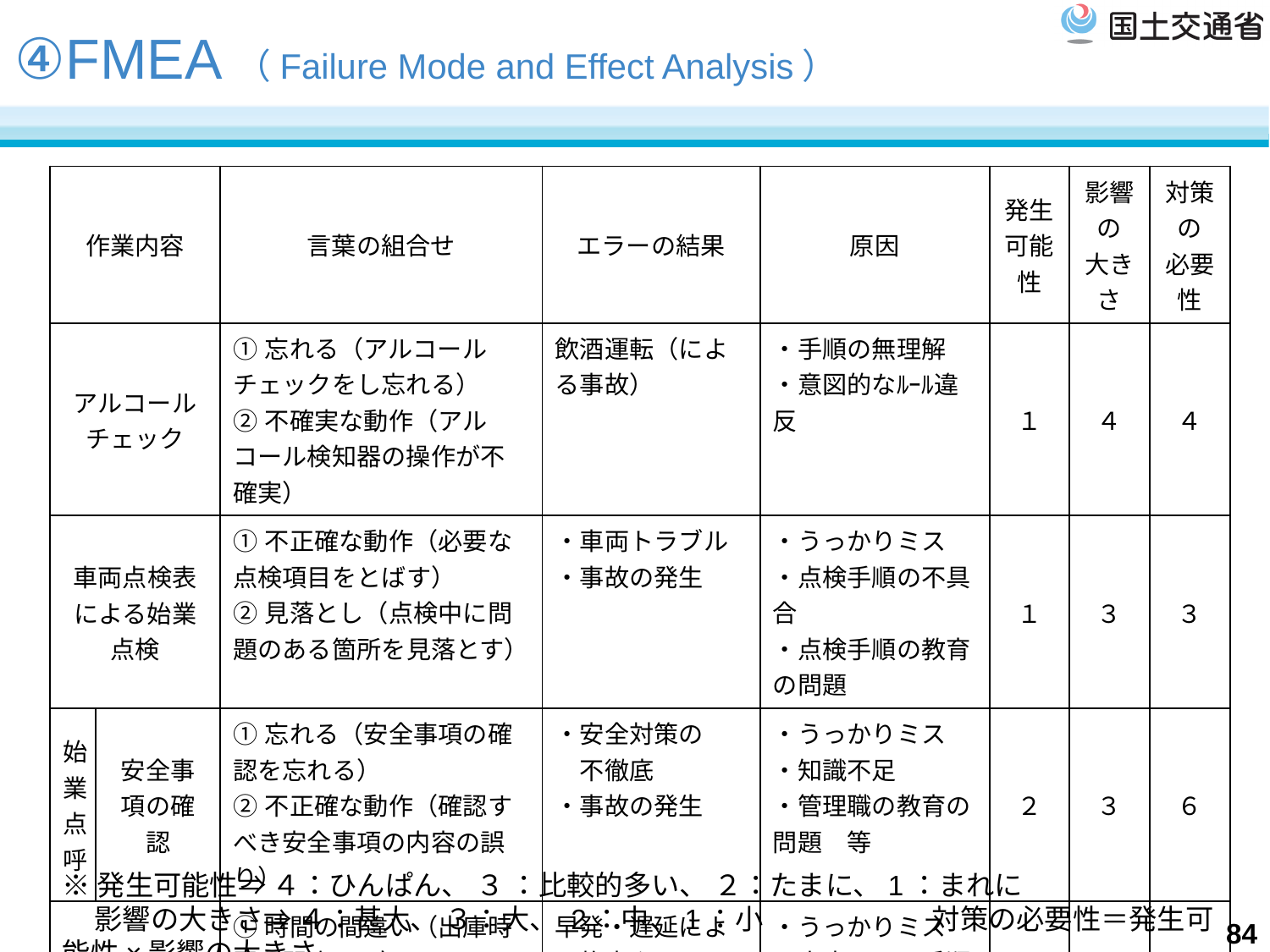

④FMEA（Failure Mode and Effect Analysis）
| 作業内容 |  | 言葉の組合せ | エラーの結果 | 原因 | 発生 可能性 | 影響の 大きさ | 対策の 必要性 |
| --- | --- | --- | --- | --- | --- | --- | --- |
| アルコール チェック |  | ①忘れる（アルコールチェックをし忘れる） ②不確実な動作（アルコール検知器の操作が不確実） | 飲酒運転（による事故） | ・手順の無理解 ・意図的なﾙｰﾙ違反 | １ | ４ | ４ |
| 車両点検表による始業点検 |  | ①不正確な動作（必要な点検項目をとばす） ②見落とし（点検中に問題のある箇所を見落とす） | ・車両トラブル ・事故の発生 | ・うっかりミス ・点検手順の不具合 ・点検手順の教育の問題 | １ | ３ | ３ |
| 始業点呼 | 安全事項の確認 | ①忘れる（安全事項の確認を忘れる） ②不正確な動作（確認すべき安全事項の内容の誤り） | ・安全対策の 　不徹底 ・事故の発生 | ・うっかりミス ・知識不足 ・管理職の教育の問題　等 | ２ | ３ | ６ |
| 出庫 |  | ①時間の間違い（出庫時間を間違える） ②方向の間違い（ルートを間違える） | 早発・遅延による旅客クレームの発生 | ・うっかりミス ・出庫に至る手順の問題等 | １ | ２ | ２ |
※発生可能性⇒ ４：ひんぱん、 ３ ：比較的多い、 ２：たまに、1：まれに
    影響の大きさ⇒ ４：甚大、 ３：大、 2：中、1：小　　　　　　対策の必要性＝発生可能性×影響の大きさ
84